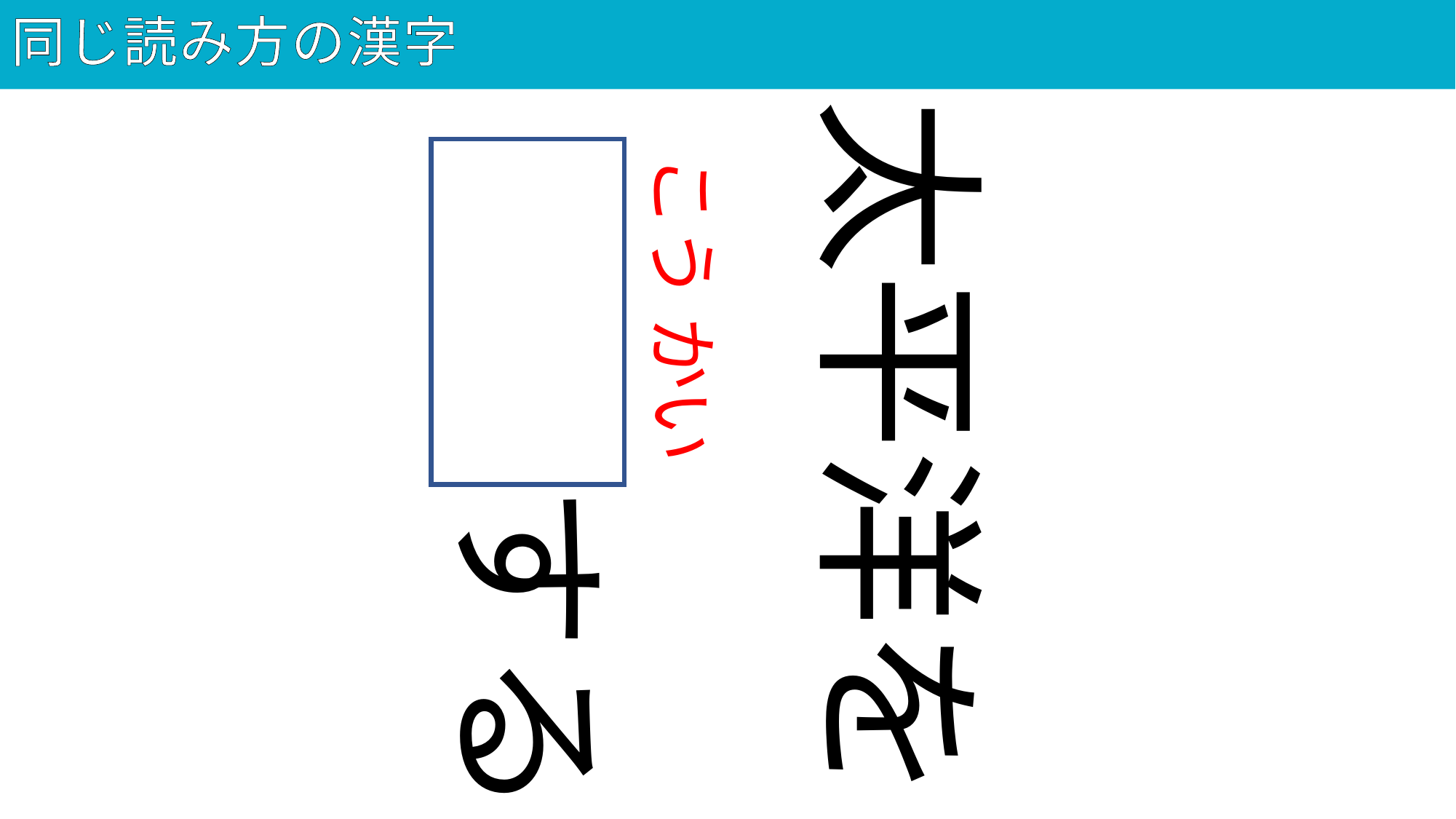

# 同じ読み方の漢字
79
太平洋を
航海する

こう かい